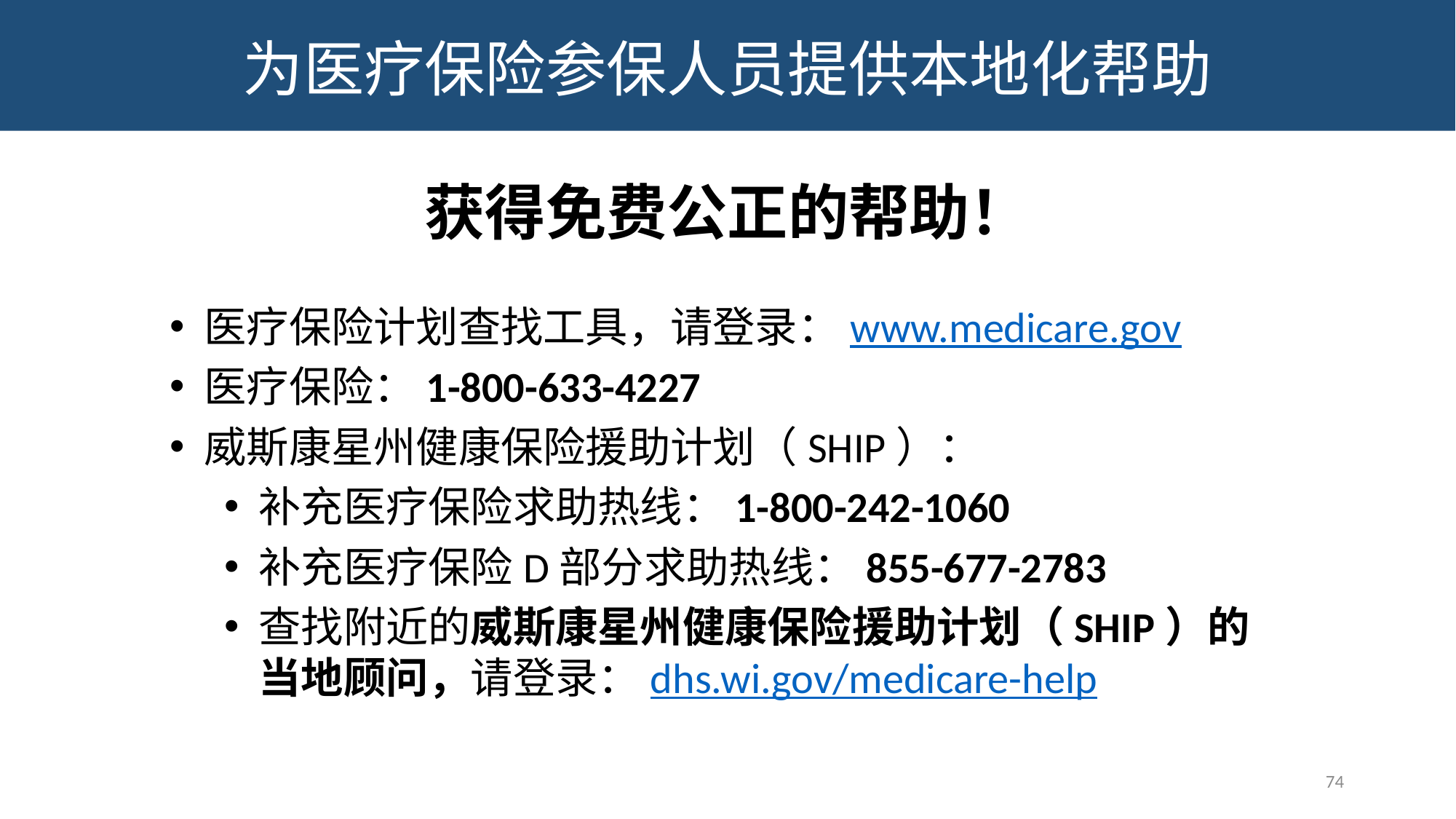

为医疗保险参保人员提供本地化帮助

获得免费公正的帮助！

医疗保险计划查找工具，请登录：www.medicare.gov
医疗保险：1-800-633-4227
威斯康星州健康保险援助计划（SHIP）：
补充医疗保险求助热线：1-800-242-1060
补充医疗保险D部分求助热线：855-677-2783
查找附近的威斯康星州健康保险援助计划（SHIP）的当地顾问，请登录：dhs.wi.gov/medicare-help
74